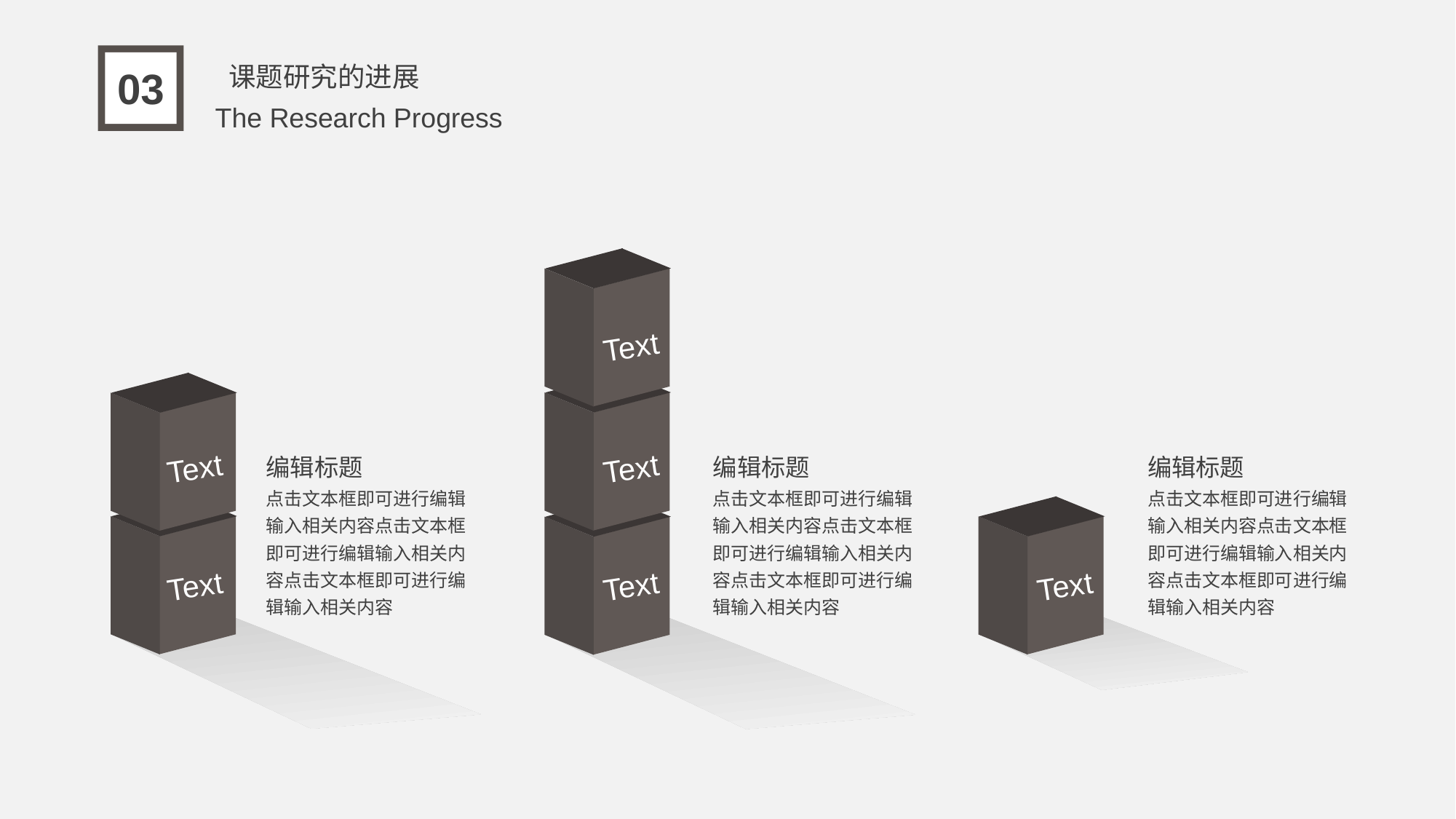

课题研究的进展

03
The Research Progress

Text

Text
Text
编辑标题
编辑标题
编辑标题
点击文本框即可进行编辑输入相关内容点击文本框即可进行编辑输入相关内容点击文本框即可进行编辑输入相关内容
点击文本框即可进行编辑输入相关内容点击文本框即可进行编辑输入相关内容点击文本框即可进行编辑输入相关内容
点击文本框即可进行编辑输入相关内容点击文本框即可进行编辑输入相关内容点击文本框即可进行编辑输入相关内容

Text
Text
Text